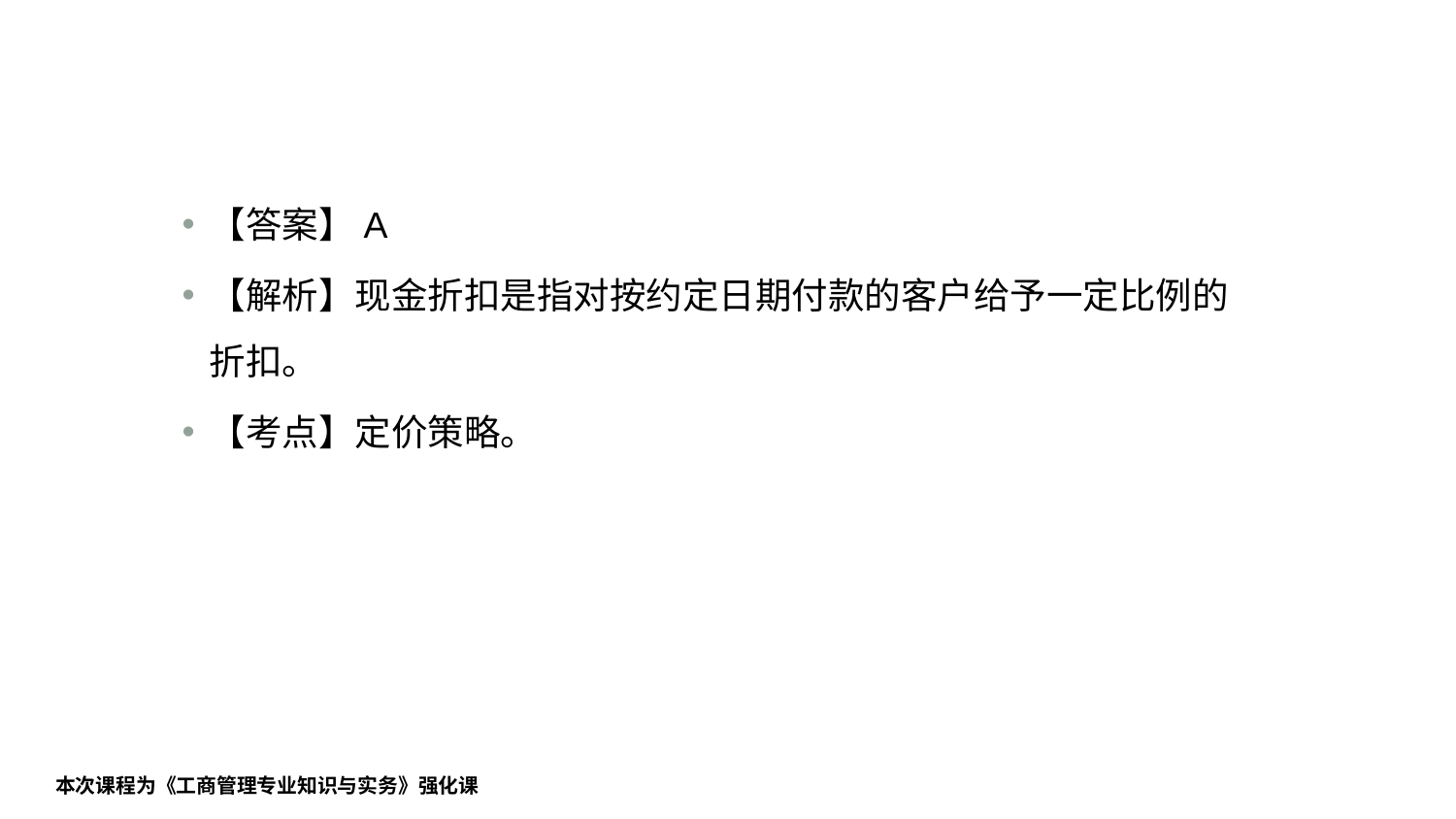

#
【答案】A
【解析】现金折扣是指对按约定日期付款的客户给予一定比例的折扣。
【考点】定价策略。